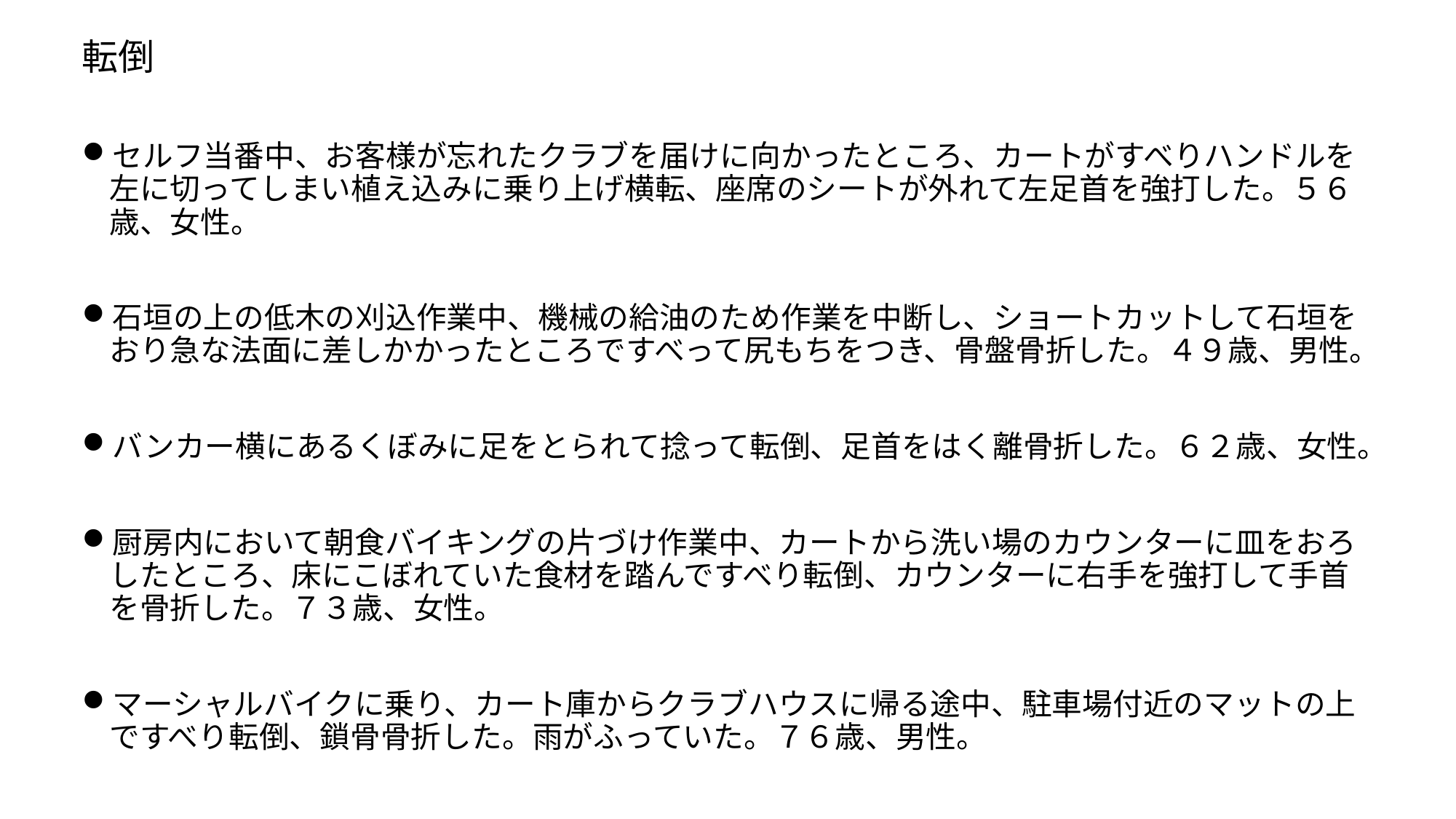

転倒

セルフ当番中、お客様が忘れたクラブを届けに向かったところ、カートがすべりハンドルを左に切ってしまい植え込みに乗り上げ横転、座席のシートが外れて左足首を強打した。５６歳、女性。

石垣の上の低木の刈込作業中、機械の給油のため作業を中断し、ショートカットして石垣をおり急な法面に差しかかったところですべって尻もちをつき、骨盤骨折した。４９歳、男性。

バンカー横にあるくぼみに足をとられて捻って転倒、足首をはく離骨折した。６２歳、女性。

厨房内において朝食バイキングの片づけ作業中、カートから洗い場のカウンターに皿をおろしたところ、床にこぼれていた食材を踏んですべり転倒、カウンターに右手を強打して手首を骨折した。７３歳、女性。

マーシャルバイクに乗り、カート庫からクラブハウスに帰る途中、駐車場付近のマットの上ですべり転倒、鎖骨骨折した。雨がふっていた。７６歳、男性。